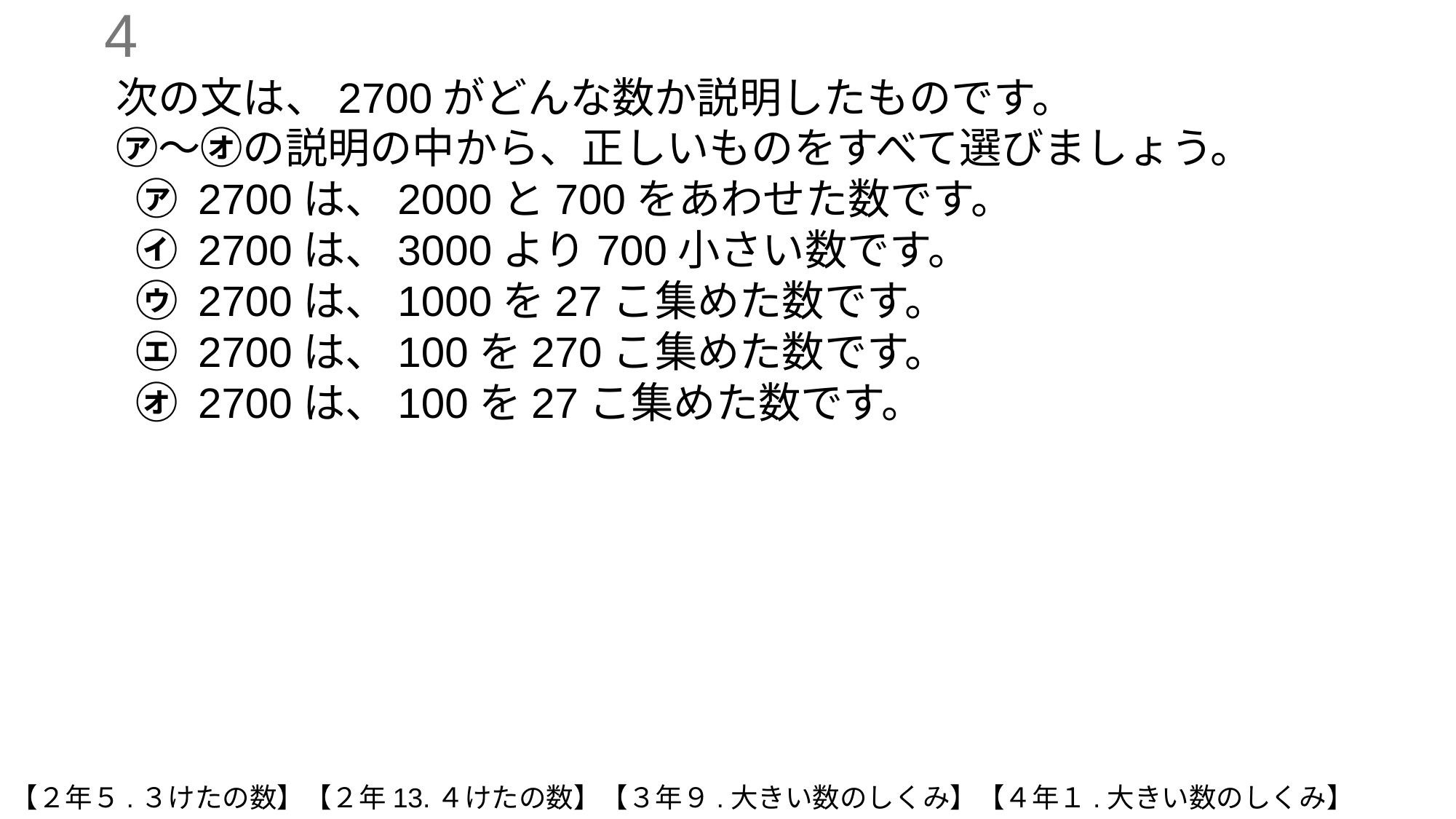

4
次の文は、2700がどんな数か説明したものです。
㋐〜㋔の説明の中から、正しいものをすべて選びましょう。
 ㋐ 2700は、2000と700をあわせた数です。
 ㋑ 2700は、3000より700小さい数です。
 ㋒ 2700は、1000を27こ集めた数です。
 ㋓ 2700は、100を270こ集めた数です。
 ㋔ 2700は、100を27こ集めた数です。
【２年５.３けたの数】【２年13.４けたの数】【３年９.大きい数のしくみ】【４年１.大きい数のしくみ】